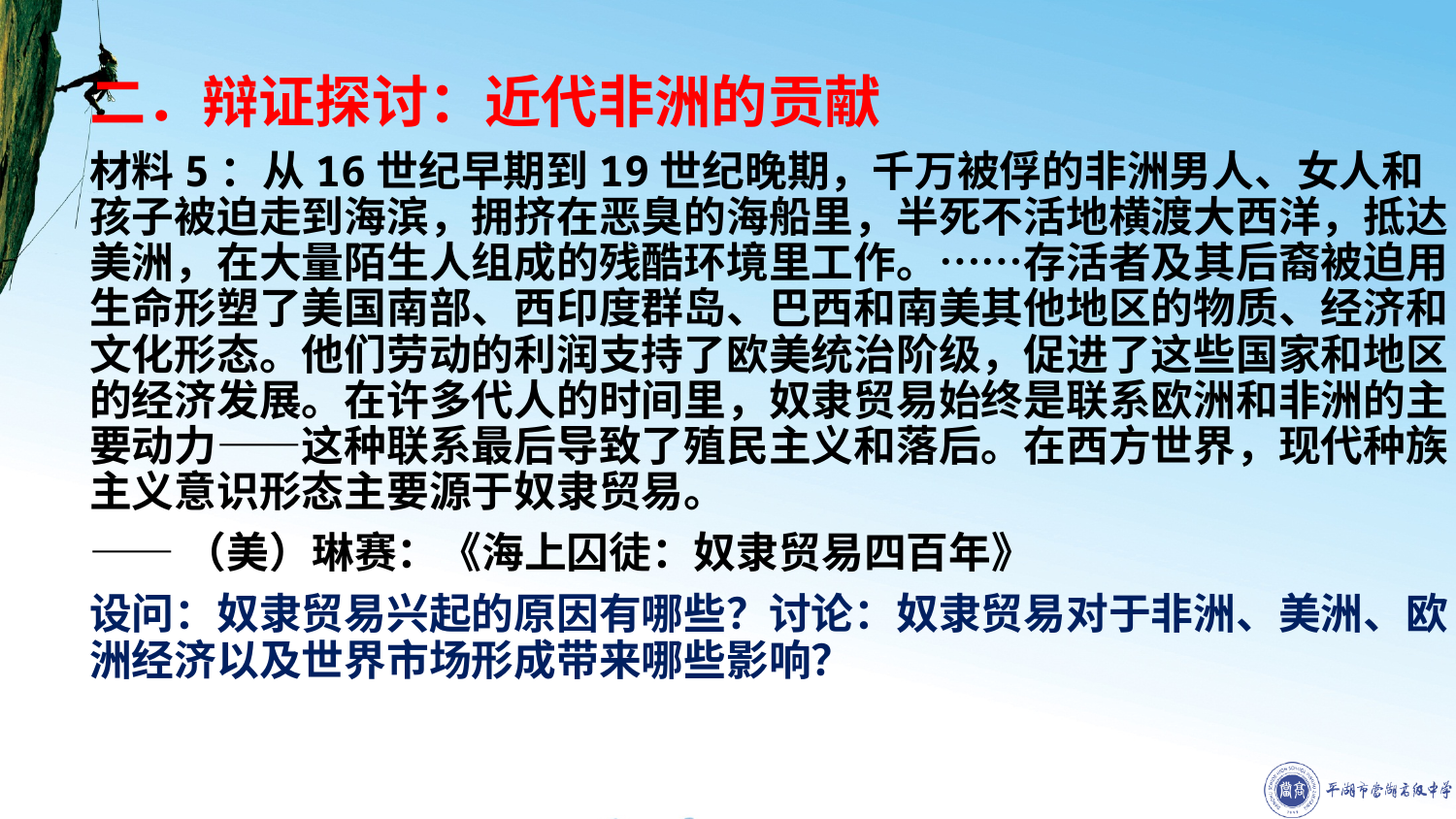

二．辩证探讨：近代非洲的贡献
材料5：从16世纪早期到19世纪晚期，千万被俘的非洲男人、女人和孩子被迫走到海滨，拥挤在恶臭的海船里，半死不活地横渡大西洋，抵达美洲，在大量陌生人组成的残酷环境里工作。……存活者及其后裔被迫用生命形塑了美国南部、西印度群岛、巴西和南美其他地区的物质、经济和文化形态。他们劳动的利润支持了欧美统治阶级，促进了这些国家和地区的经济发展。在许多代人的时间里，奴隶贸易始终是联系欧洲和非洲的主要动力——这种联系最后导致了殖民主义和落后。在西方世界，现代种族主义意识形态主要源于奴隶贸易。
——（美）琳赛：《海上囚徒：奴隶贸易四百年》
设问：奴隶贸易兴起的原因有哪些？讨论：奴隶贸易对于非洲、美洲、欧洲经济以及世界市场形成带来哪些影响？